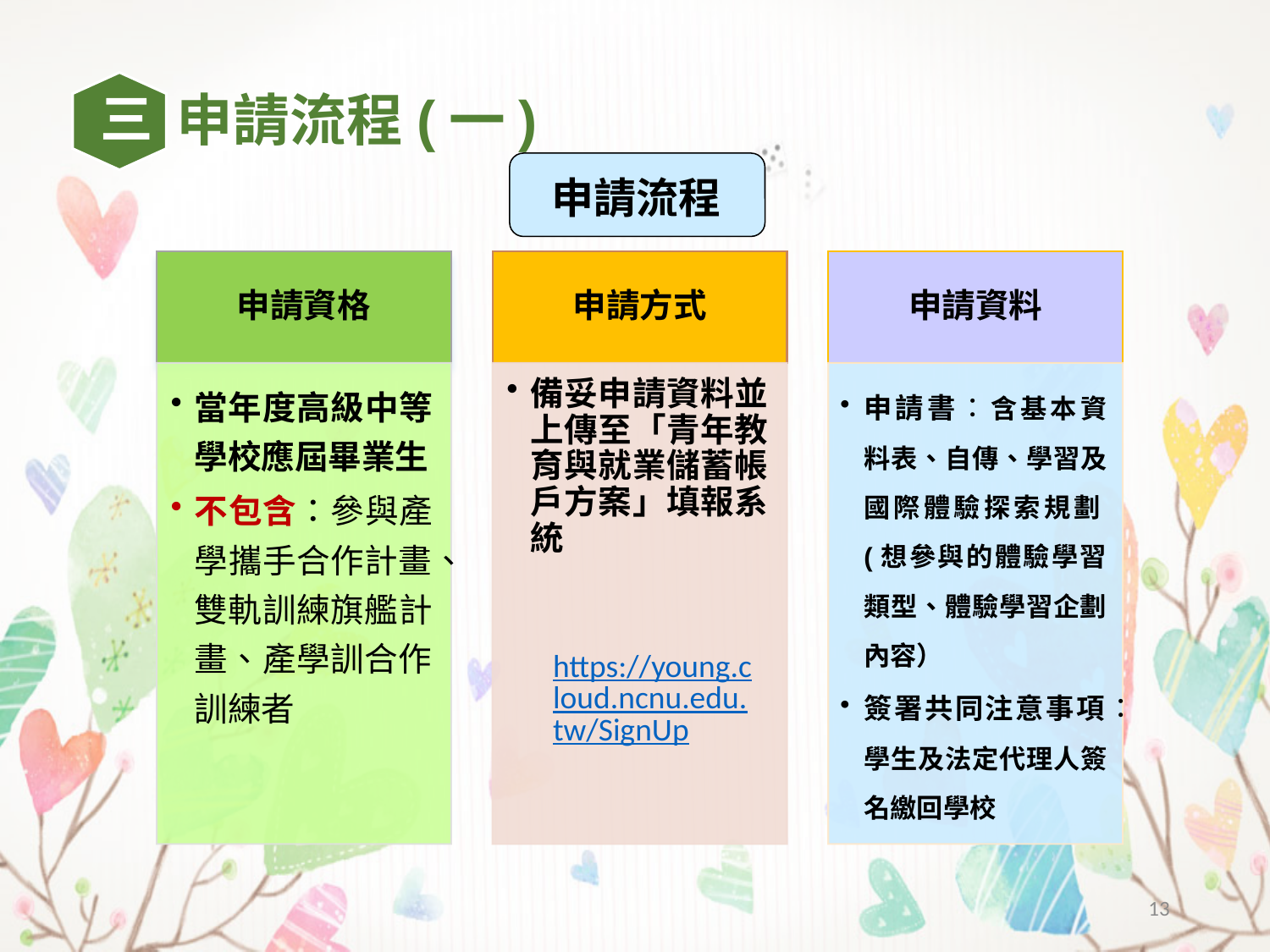

三
申請流程(一)

申請流程
申請資格
當年度高級中等學校應屆畢業生
不包含：參與產學攜手合作計畫、雙軌訓練旗艦計畫、產學訓合作訓練者
申請方式
備妥申請資料並上傳至「青年教育與就業儲蓄帳戶方案」填報系統
申請資料
申請書：含基本資料表、自傳、學習及國際體驗探索規劃(想參與的體驗學習類型、體驗學習企劃內容）
簽署共同注意事項：學生及法定代理人簽名繳回學校
https://young.cloud.ncnu.edu.tw/SignUp

13